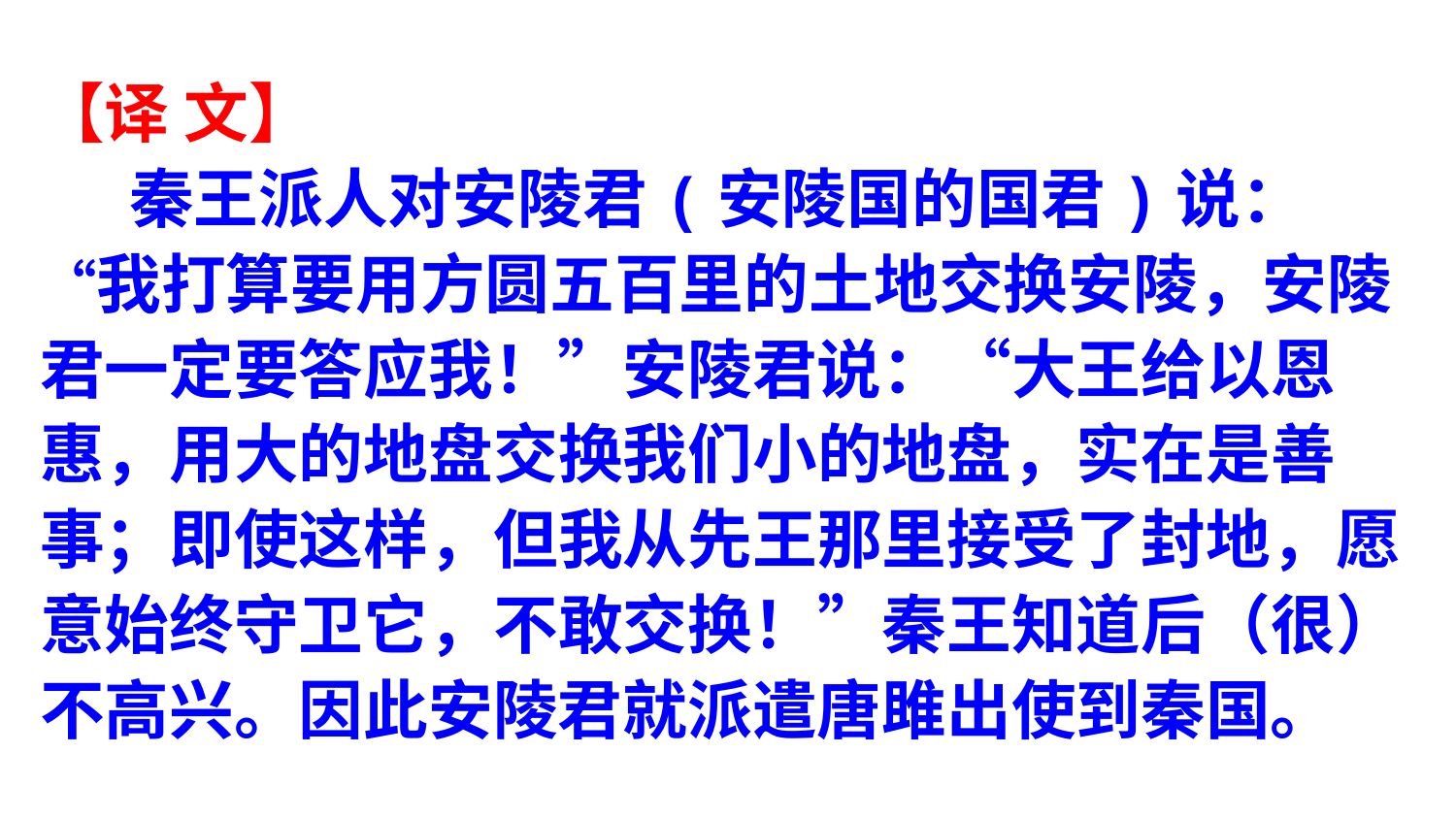

【译 文】
     秦王派人对安陵君(安陵国的国君)说：“我打算要用方圆五百里的土地交换安陵，安陵君一定要答应我！”安陵君说：“大王给以恩惠，用大的地盘交换我们小的地盘，实在是善事；即使这样，但我从先王那里接受了封地，愿意始终守卫它，不敢交换！”秦王知道后（很）不高兴。因此安陵君就派遣唐雎出使到秦国。